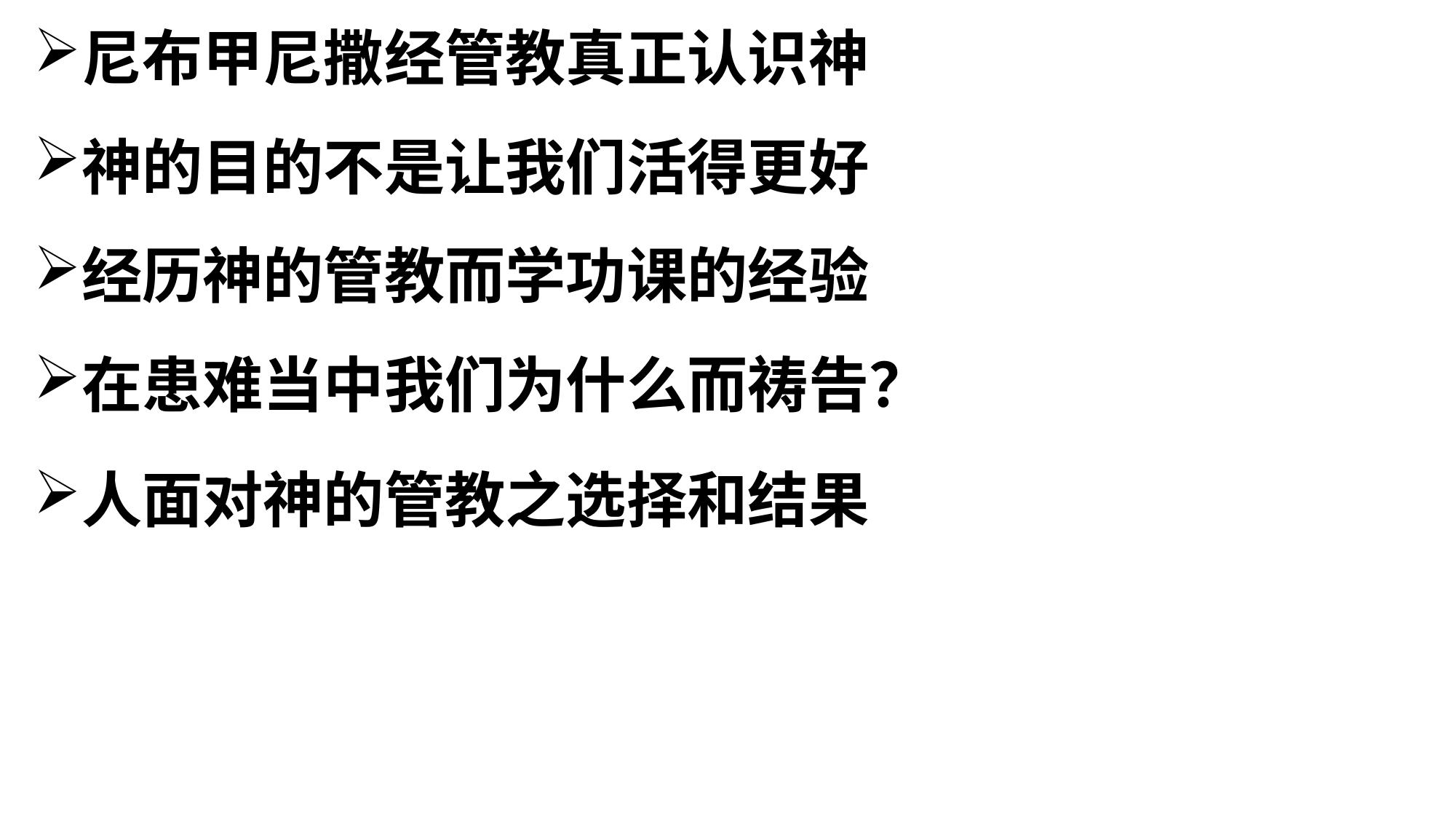

尼布甲尼撒经管教真正认识神

神的目的不是让我们活得更好

经历神的管教而学功课的经验

在患难当中我们为什么而祷告？

人面对神的管教之选择和结果